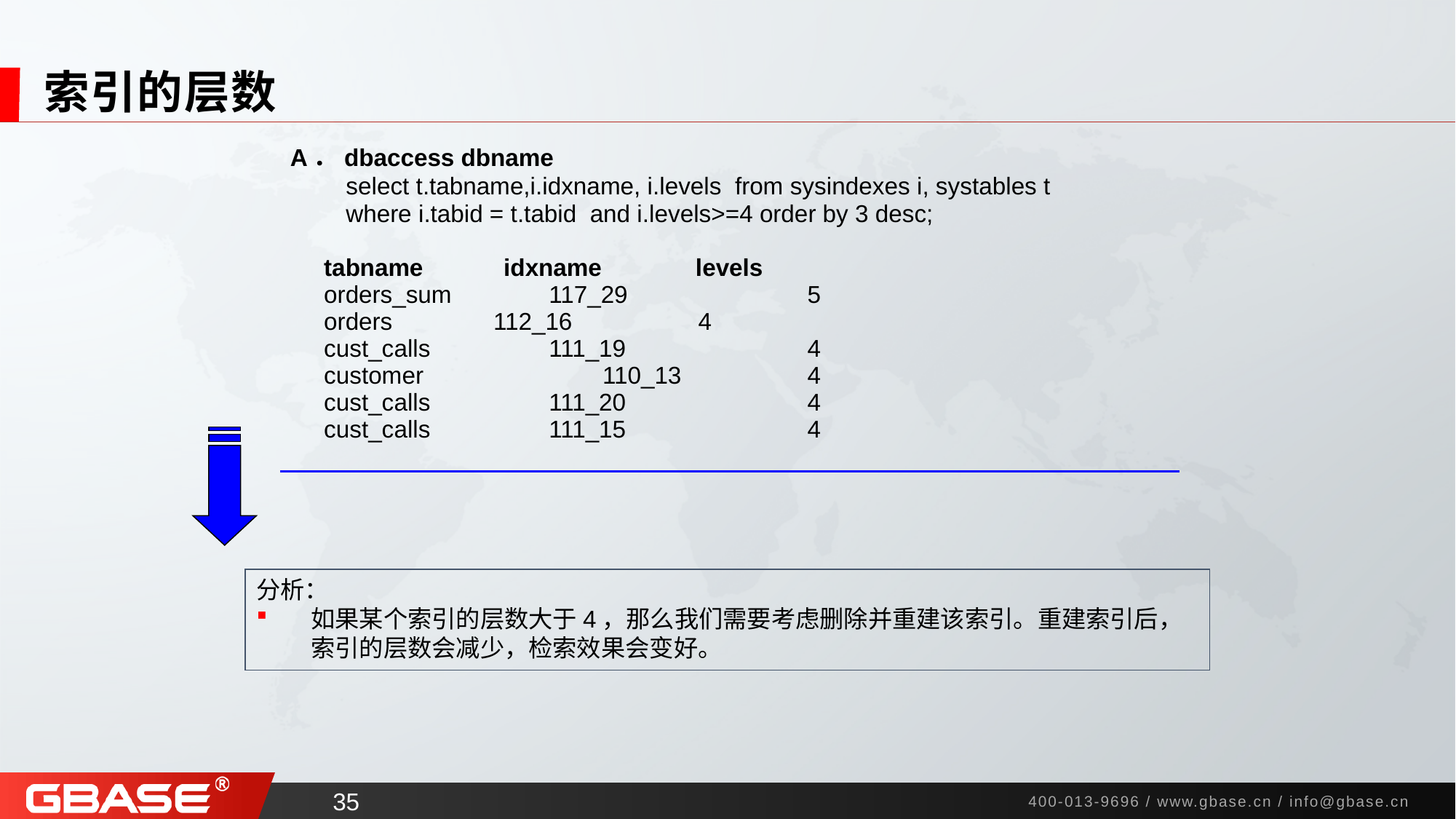

# 索引的层数
| A．dbaccess dbname select t.tabname,i.idxname, i.levels from sysindexes i, systables t where i.tabid = t.tabid and i.levels>=4 order by 3 desc; tabname idxname levels orders\_sum 117\_29 5 orders 112\_16 4 cust\_calls 111\_19 4 customer 110\_13 4 cust\_calls 111\_20 4 cust\_calls 111\_15 4 |
| --- |

分析：
如果某个索引的层数大于4，那么我们需要考虑删除并重建该索引。重建索引后，索引的层数会减少，检索效果会变好。